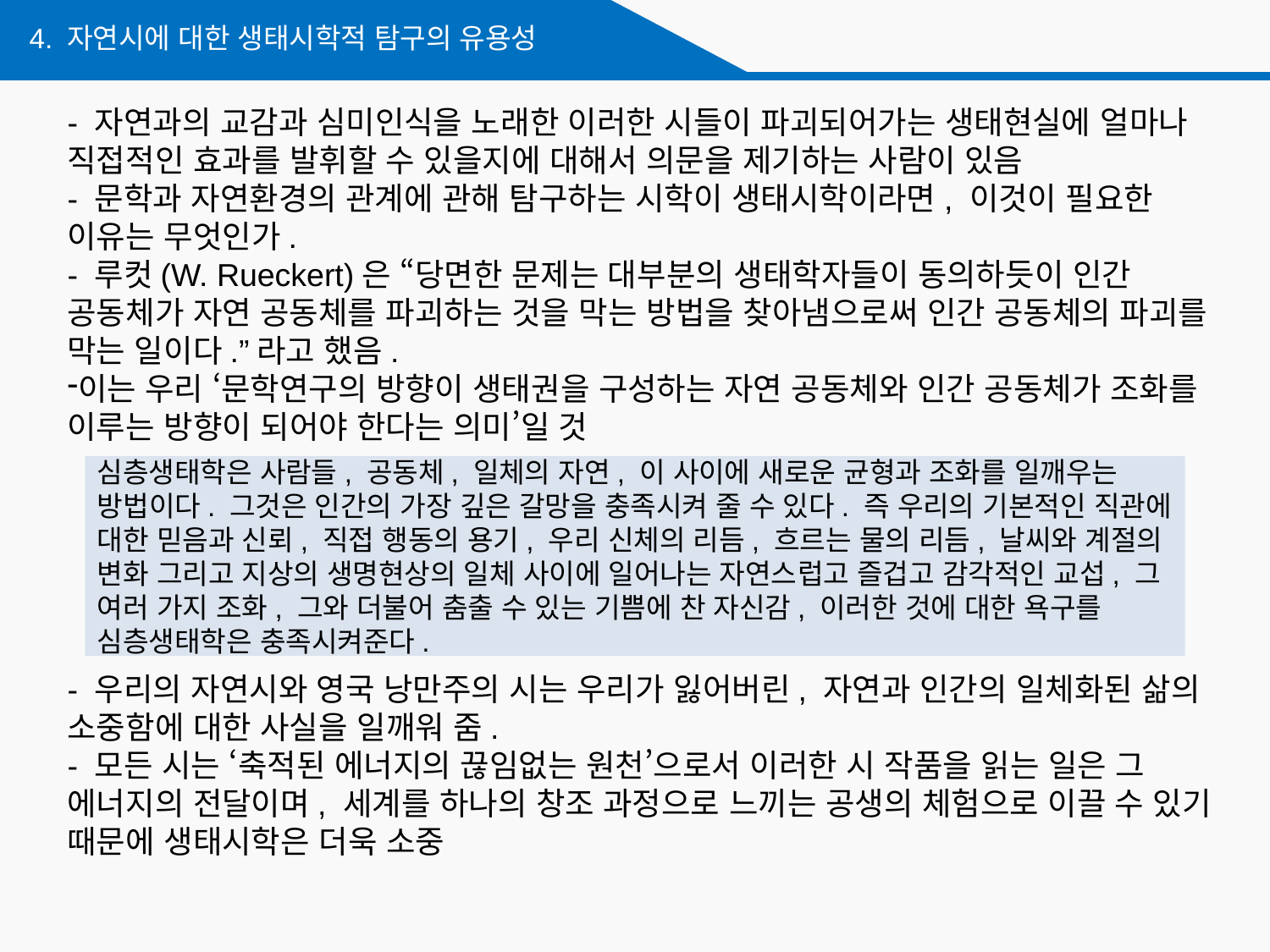

4. 자연시에 대한 생태시학적 탐구의 유용성

- 자연과의 교감과 심미인식을 노래한 이러한 시들이 파괴되어가는 생태현실에 얼마나 직접적인 효과를 발휘할 수 있을지에 대해서 의문을 제기하는 사람이 있음
- 문학과 자연환경의 관계에 관해 탐구하는 시학이 생태시학이라면, 이것이 필요한 이유는 무엇인가.
- 루컷(W. Rueckert)은 “당면한 문제는 대부분의 생태학자들이 동의하듯이 인간 공동체가 자연 공동체를 파괴하는 것을 막는 방법을 찾아냄으로써 인간 공동체의 파괴를 막는 일이다.”라고 했음.
이는 우리 ‘문학연구의 방향이 생태권을 구성하는 자연 공동체와 인간 공동체가 조화를 이루는 방향이 되어야 한다는 의미’일 것

- 우리의 자연시와 영국 낭만주의 시는 우리가 잃어버린, 자연과 인간의 일체화된 삶의 소중함에 대한 사실을 일깨워 줌.
- 모든 시는 ‘축적된 에너지의 끊임없는 원천’으로서 이러한 시 작품을 읽는 일은 그 에너지의 전달이며, 세계를 하나의 창조 과정으로 느끼는 공생의 체험으로 이끌 수 있기 때문에 생태시학은 더욱 소중
심층생태학은 사람들, 공동체, 일체의 자연, 이 사이에 새로운 균형과 조화를 일깨우는 방법이다. 그것은 인간의 가장 깊은 갈망을 충족시켜 줄 수 있다. 즉 우리의 기본적인 직관에 대한 믿음과 신뢰, 직접 행동의 용기, 우리 신체의 리듬, 흐르는 물의 리듬, 날씨와 계절의 변화 그리고 지상의 생명현상의 일체 사이에 일어나는 자연스럽고 즐겁고 감각적인 교섭, 그 여러 가지 조화, 그와 더불어 춤출 수 있는 기쁨에 찬 자신감, 이러한 것에 대한 욕구를 심층생태학은 충족시켜준다.